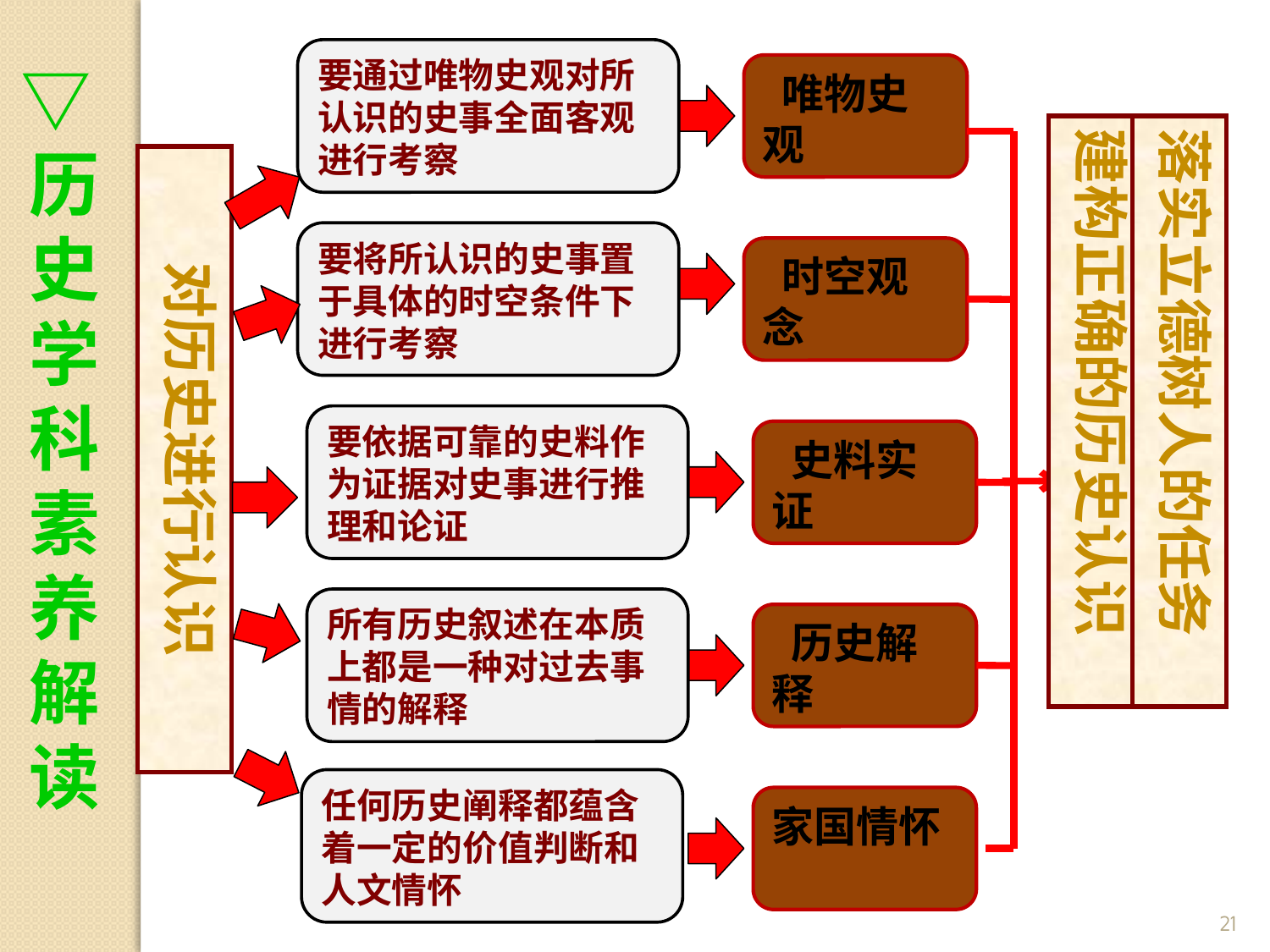

要通过唯物史观对所认识的史事全面客观进行考察
 唯物史观
建构正确的历史认识
落实立德树人的任务
对历史进行认识

要将所认识的史事置于具体的时空条件下进行考察
 时空观念

要依据可靠的史料作为证据对史事进行推理和论证
 史料实证

所有历史叙述在本质上都是一种对过去事情的解释

 历史解释

任何历史阐释都蕴含着一定的价值判断和人文情怀
家国情怀

▽历史学科素养解读
21